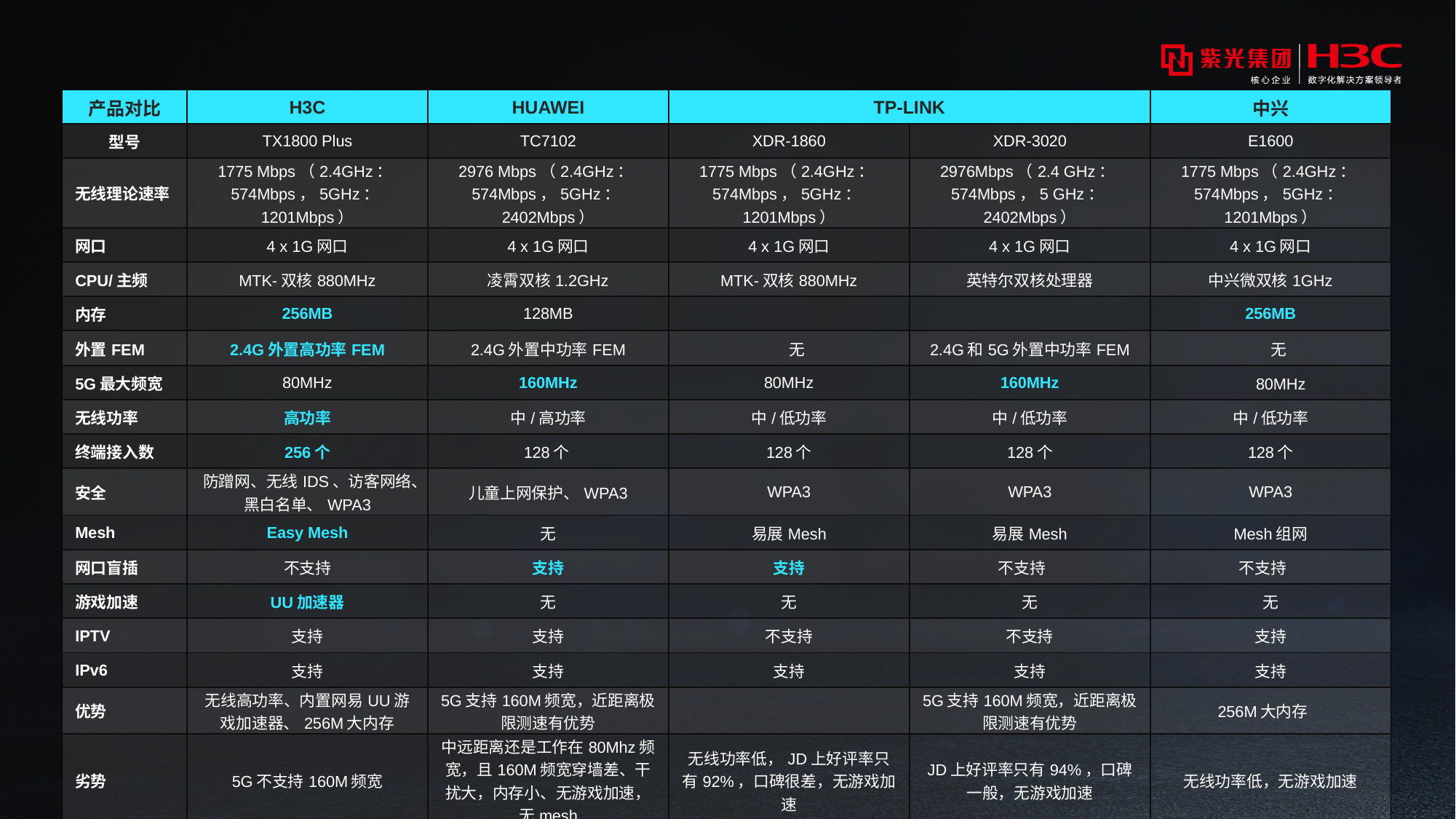

| 产品对比 | H3C | HUAWEI | TP-LINK |  | 中兴 |
| --- | --- | --- | --- | --- | --- |
| 型号 | TX1800 Plus | TC7102 | XDR-1860 | XDR-3020 | E1600 |
| 无线理论速率 | 1775 Mbps（2.4GHz：574Mbps，5GHz：1201Mbps） | 2976 Mbps（2.4GHz：574Mbps，5GHz：2402Mbps） | 1775 Mbps（2.4GHz：574Mbps，5GHz：1201Mbps） | 2976Mbps（2.4 GHz：574Mbps，5 GHz：2402Mbps） | 1775 Mbps（2.4GHz：574Mbps，5GHz：1201Mbps） |
| 网口 | 4 x 1G网口 | 4 x 1G网口 | 4 x 1G网口 | 4 x 1G网口 | 4 x 1G网口 |
| CPU/主频 | MTK-双核880MHz | 凌霄双核1.2GHz | MTK-双核880MHz | 英特尔双核处理器 | 中兴微双核1GHz |
| 内存 | 256MB | 128MB |  |  | 256MB |
| 外置FEM | 2.4G外置高功率FEM | 2.4G外置中功率FEM | 无 | 2.4G和5G外置中功率FEM | 无 |
| 5G最大频宽 | 80MHz | 160MHz | 80MHz | 160MHz | 80MHz |
| 无线功率 | 高功率 | 中/高功率 | 中/低功率 | 中/低功率 | 中/低功率 |
| 终端接入数 | 256个 | 128个 | 128个 | 128个 | 128个 |
| 安全 | 防蹭网、无线IDS、访客网络、黑白名单、WPA3 | 儿童上网保护、WPA3 | WPA3 | WPA3 | WPA3 |
| Mesh | Easy Mesh | 无 | 易展Mesh | 易展Mesh | Mesh组网 |
| 网口盲插 | 不支持 | 支持 | 支持 | 不支持 | 不支持 |
| 游戏加速 | UU加速器 | 无 | 无 | 无 | 无 |
| IPTV | 支持 | 支持 | 不支持 | 不支持 | 支持 |
| IPv6 | 支持 | 支持 | 支持 | 支持 | 支持 |
| 优势 | 无线高功率、内置网易UU游戏加速器、256M大内存 | 5G支持160M频宽，近距离极限测速有优势 |  | 5G支持160M频宽，近距离极限测速有优势 | 256M大内存 |
| 劣势 | 5G不支持160M频宽 | 中远距离还是工作在80Mhz频宽，且160M频宽穿墙差、干扰大，内存小、无游戏加速，无mesh | 无线功率低，JD上好评率只有92%，口碑很差，无游戏加速 | JD上好评率只有94%，口碑一般，无游戏加速 | 无线功率低，无游戏加速 |